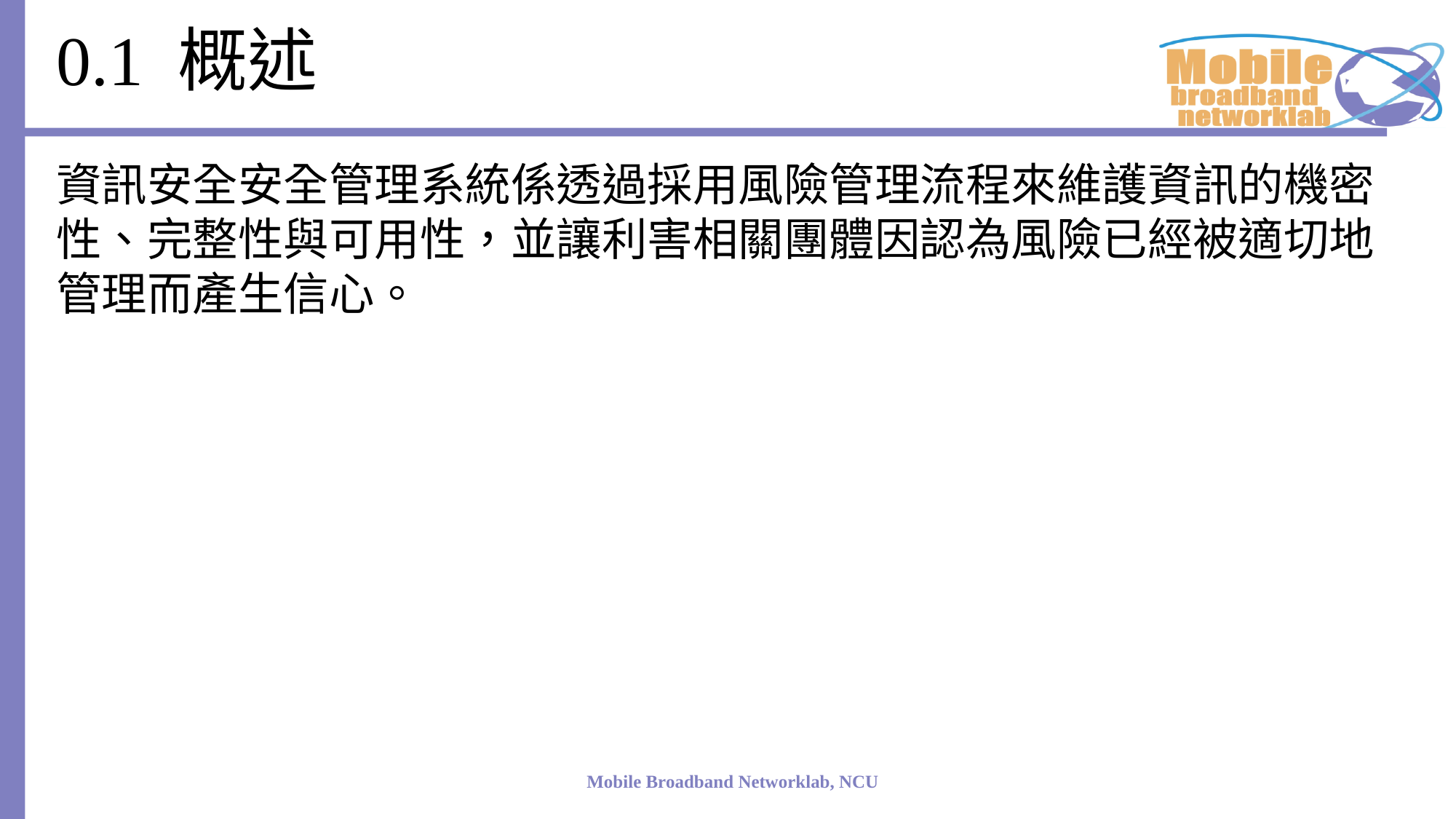

# 0.1 概述
資訊安全安全管理系統係透過採用風險管理流程來維護資訊的機密性、完整性與可用性，並讓利害相關團體因認為風險已經被適切地管理而產生信心。